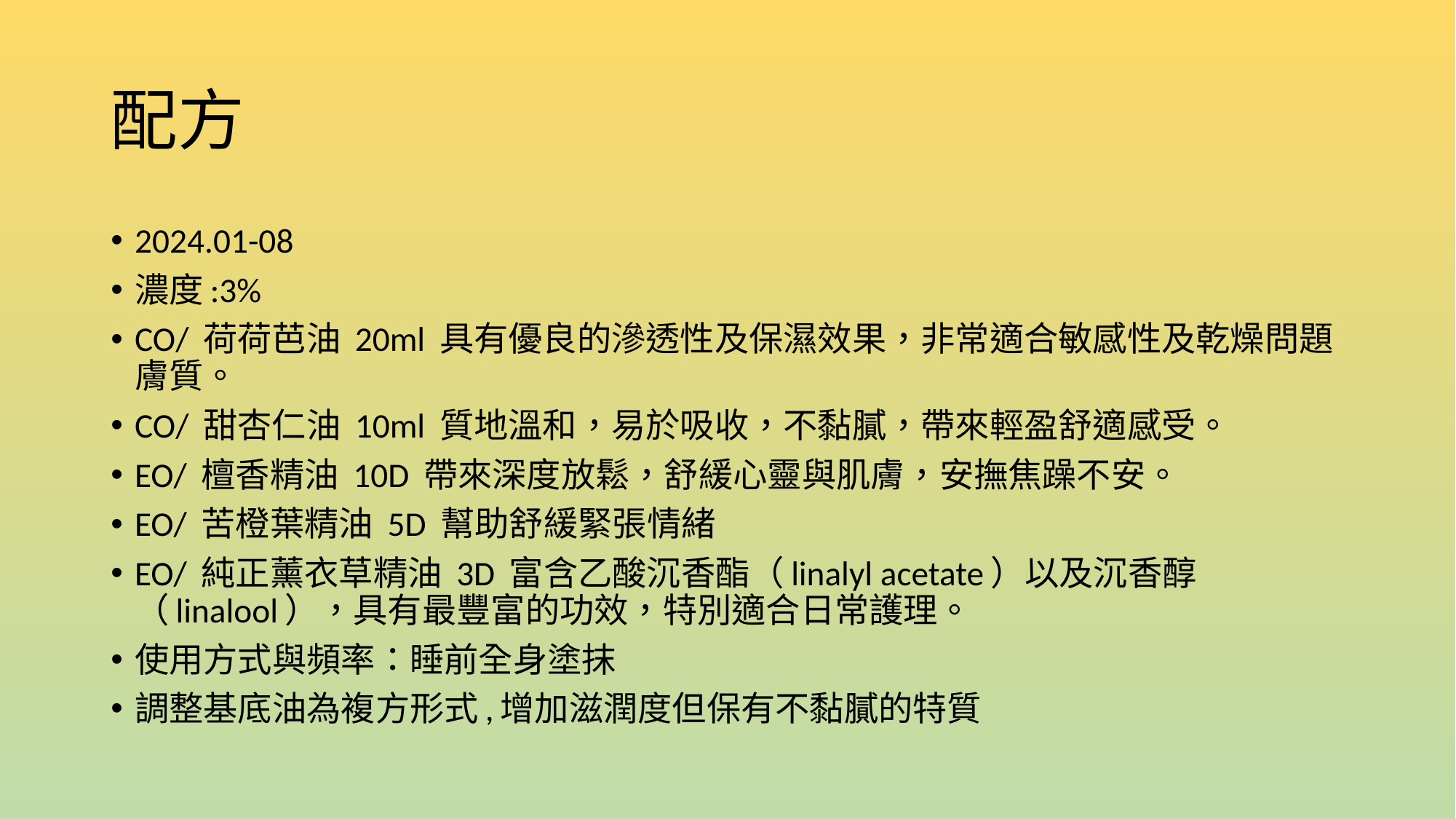

# 配方
2024.01-08
濃度:3%
CO/ 荷荷芭油 20ml 具有優良的滲透性及保濕效果，非常適合敏感性及乾燥問題膚質。
CO/ 甜杏仁油 10ml 質地溫和，易於吸收，不黏膩，帶來輕盈舒適感受。
EO/ 檀香精油 10D 帶來深度放鬆，舒緩心靈與肌膚，安撫焦躁不安。
EO/ 苦橙葉精油 5D 幫助舒緩緊張情緒
EO/ 純正薰衣草精油 3D 富含乙酸沉香酯（linalyl acetate）以及沉香醇（linalool），具有最豐富的功效，特別適合日常護理。
使用方式與頻率：睡前全身塗抹
調整基底油為複方形式,增加滋潤度但保有不黏膩的特質